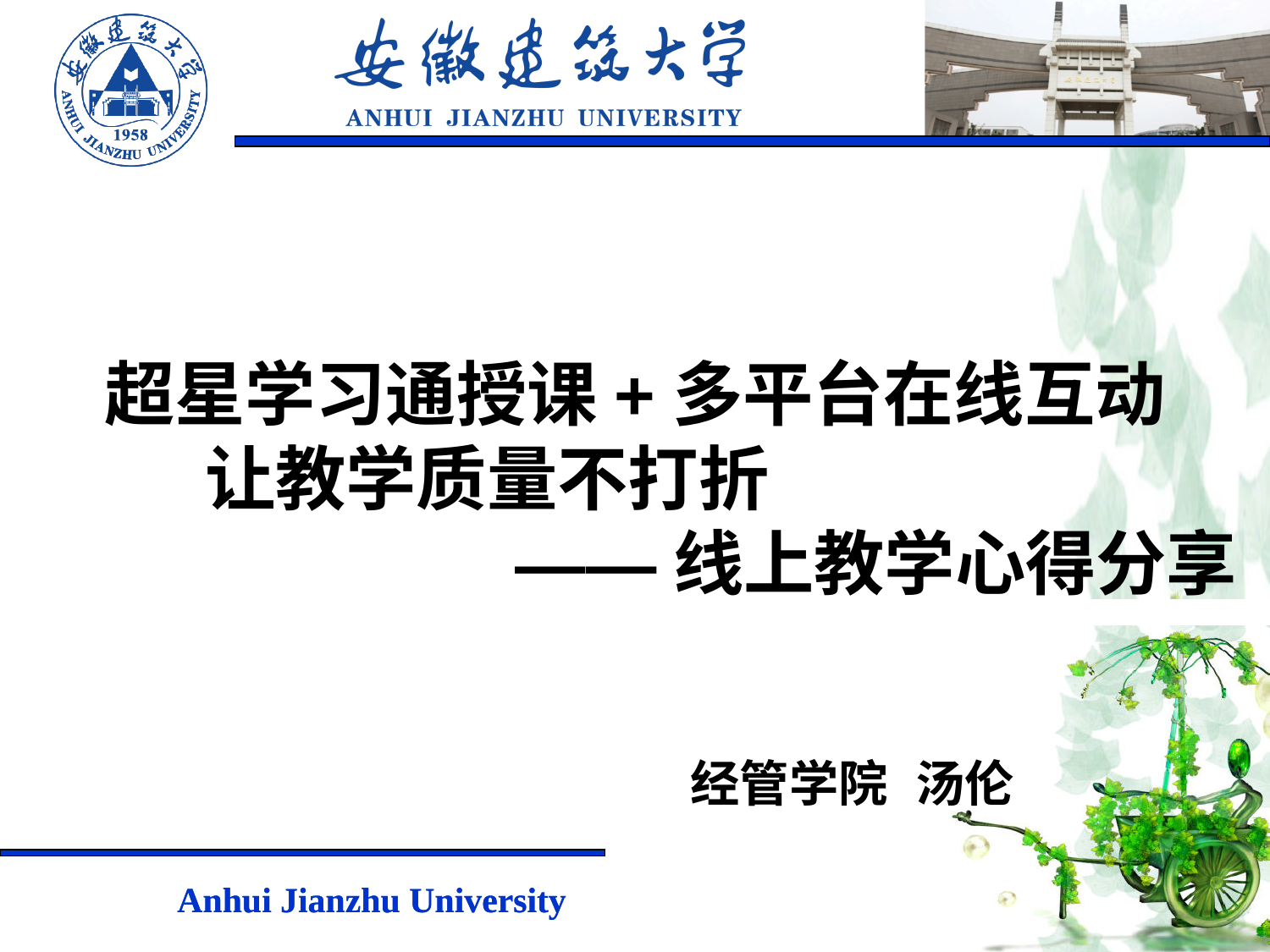

超星学习通授课+多平台在线互动
让教学质量不打折
——线上教学心得分享
经管学院  汤伦
#